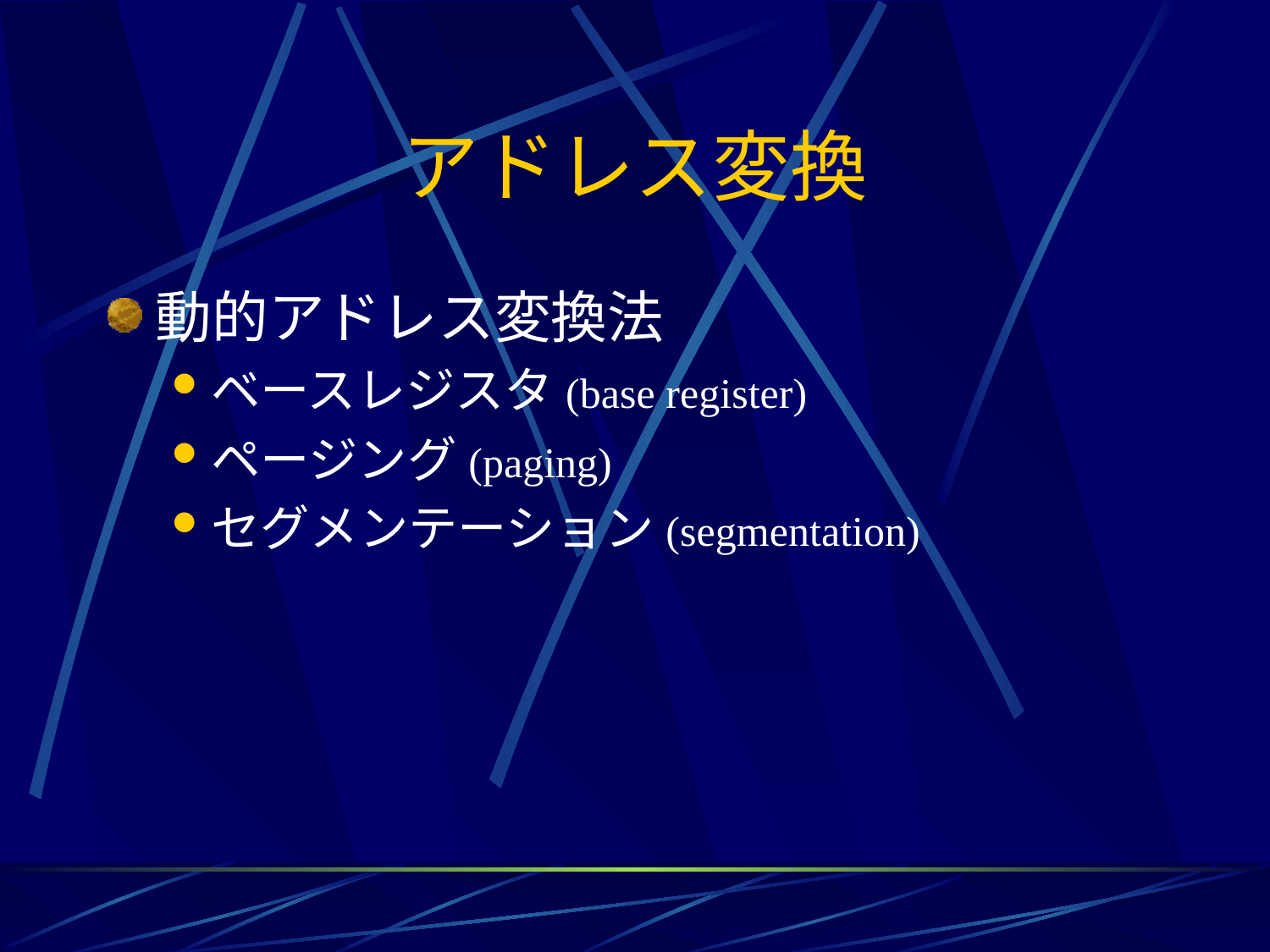

# アドレス変換
動的アドレス変換法
ベースレジスタ(base register)
ページング(paging)
セグメンテーション(segmentation)